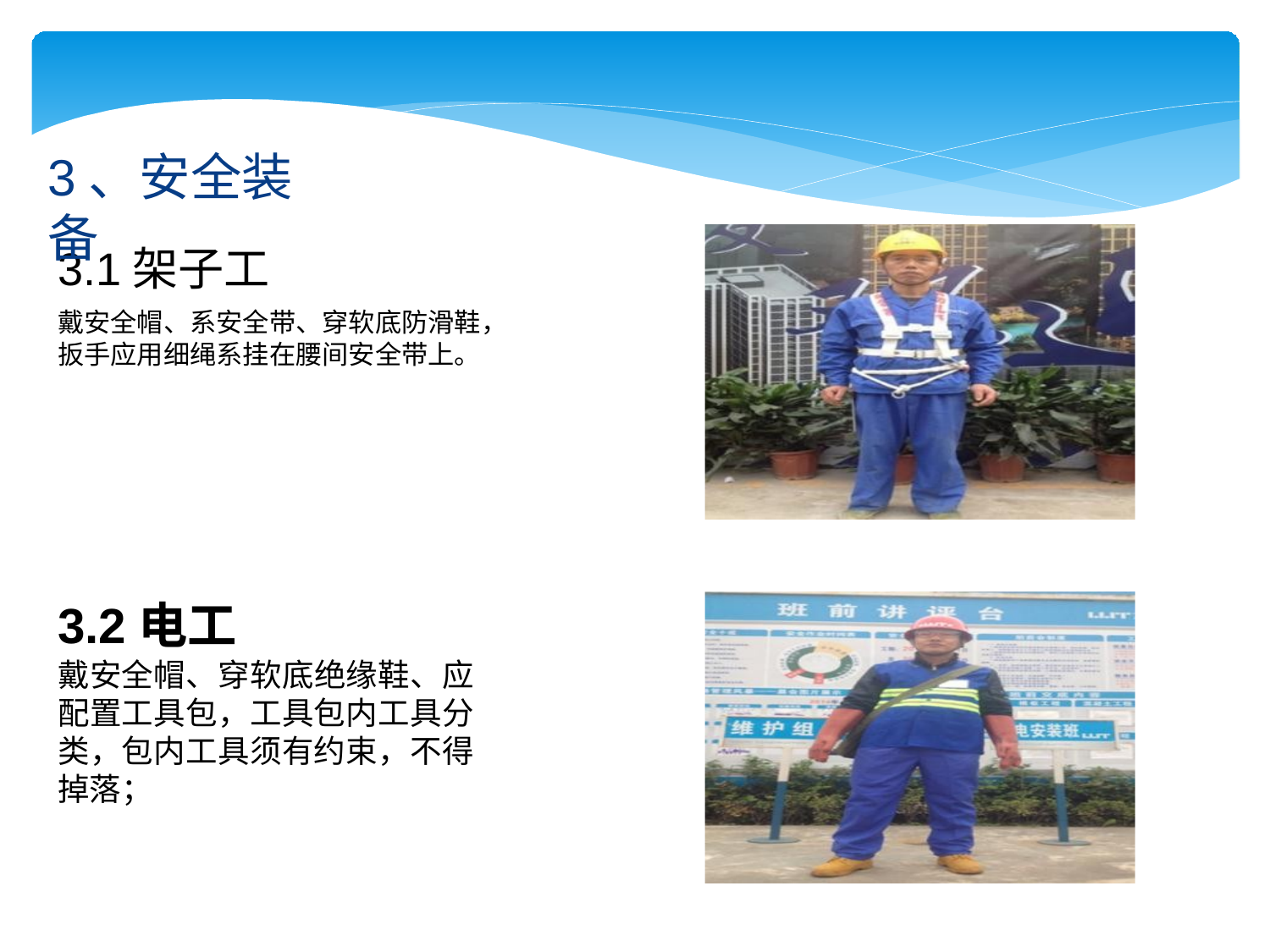

# 3、安全装备
3.1架子工
戴安全帽、系安全带、穿软底防滑鞋， 扳手应用细绳系挂在腰间安全带上。

3.2电工
戴安全帽、穿软底绝缘鞋、应 配置工具包，工具包内工具分 类，包内工具须有约束，不得 掉落；